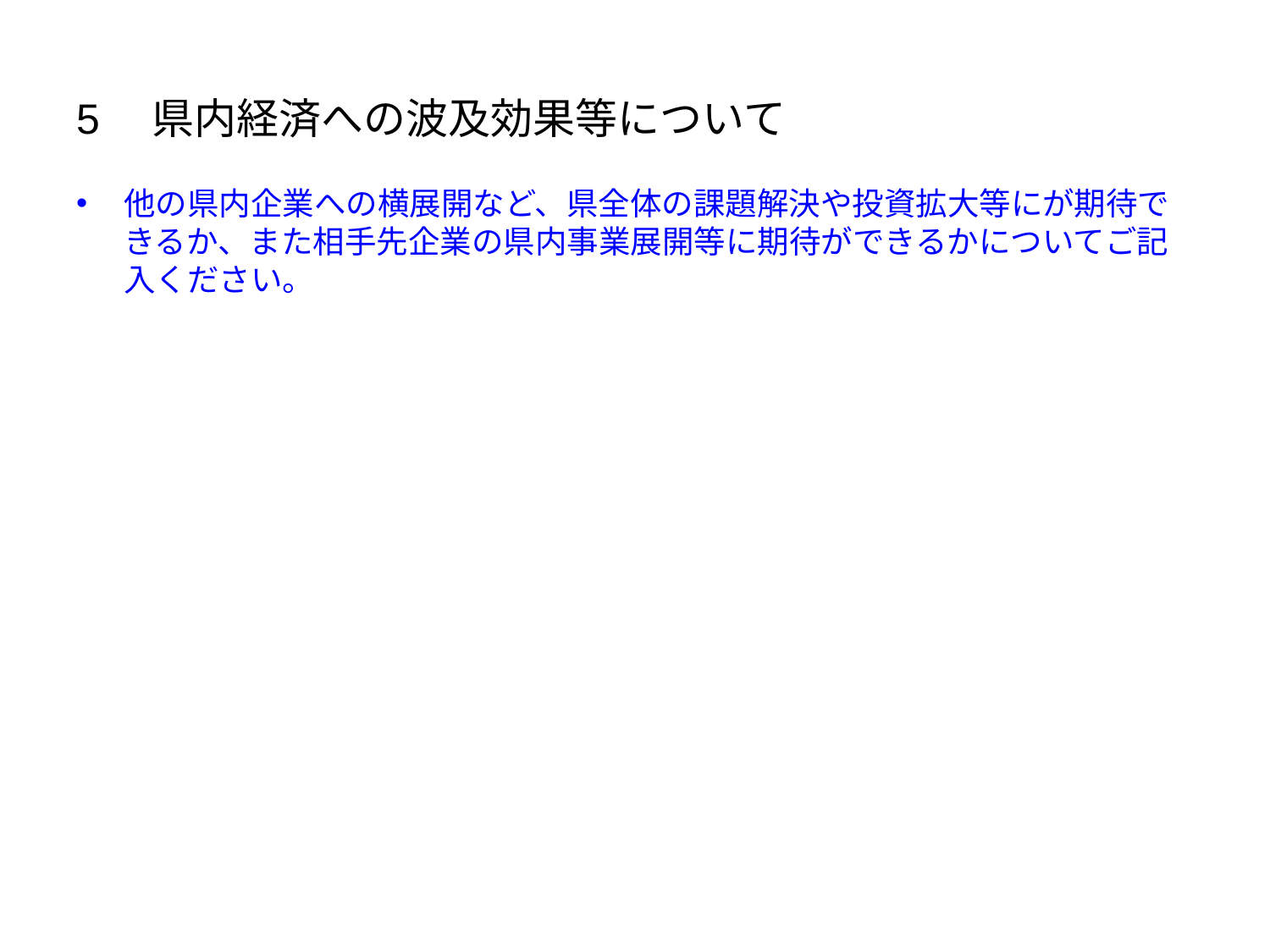

# 5　県内経済への波及効果等について
他の県内企業への横展開など、県全体の課題解決や投資拡大等にが期待できるか、また相手先企業の県内事業展開等に期待ができるかについてご記入ください。